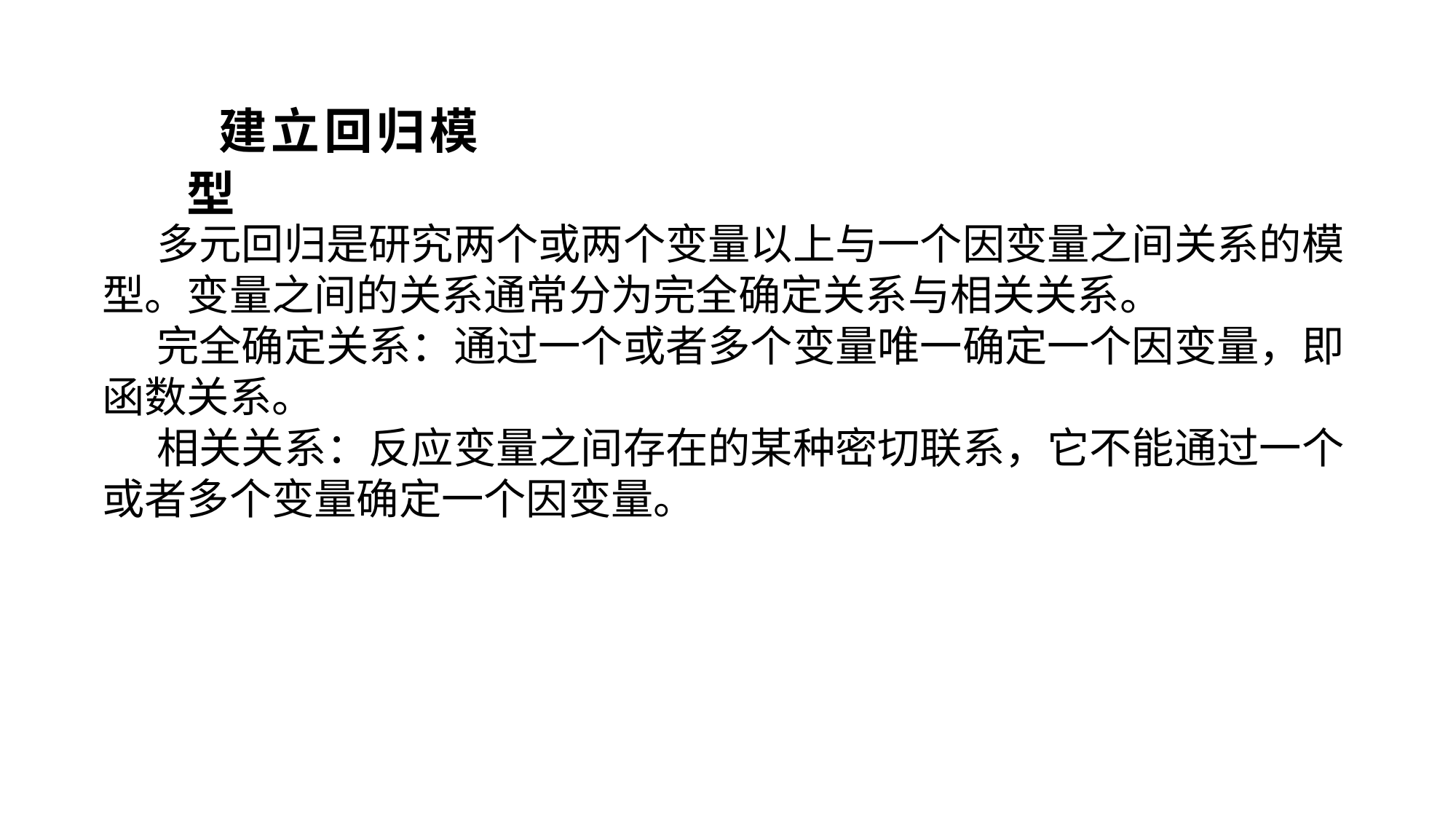

建立回归模型
多元回归是研究两个或两个变量以上与一个因变量之间关系的模型。变量之间的关系通常分为完全确定关系与相关关系。
完全确定关系：通过一个或者多个变量唯一确定一个因变量，即函数关系。
相关关系：反应变量之间存在的某种密切联系，它不能通过一个或者多个变量确定一个因变量。